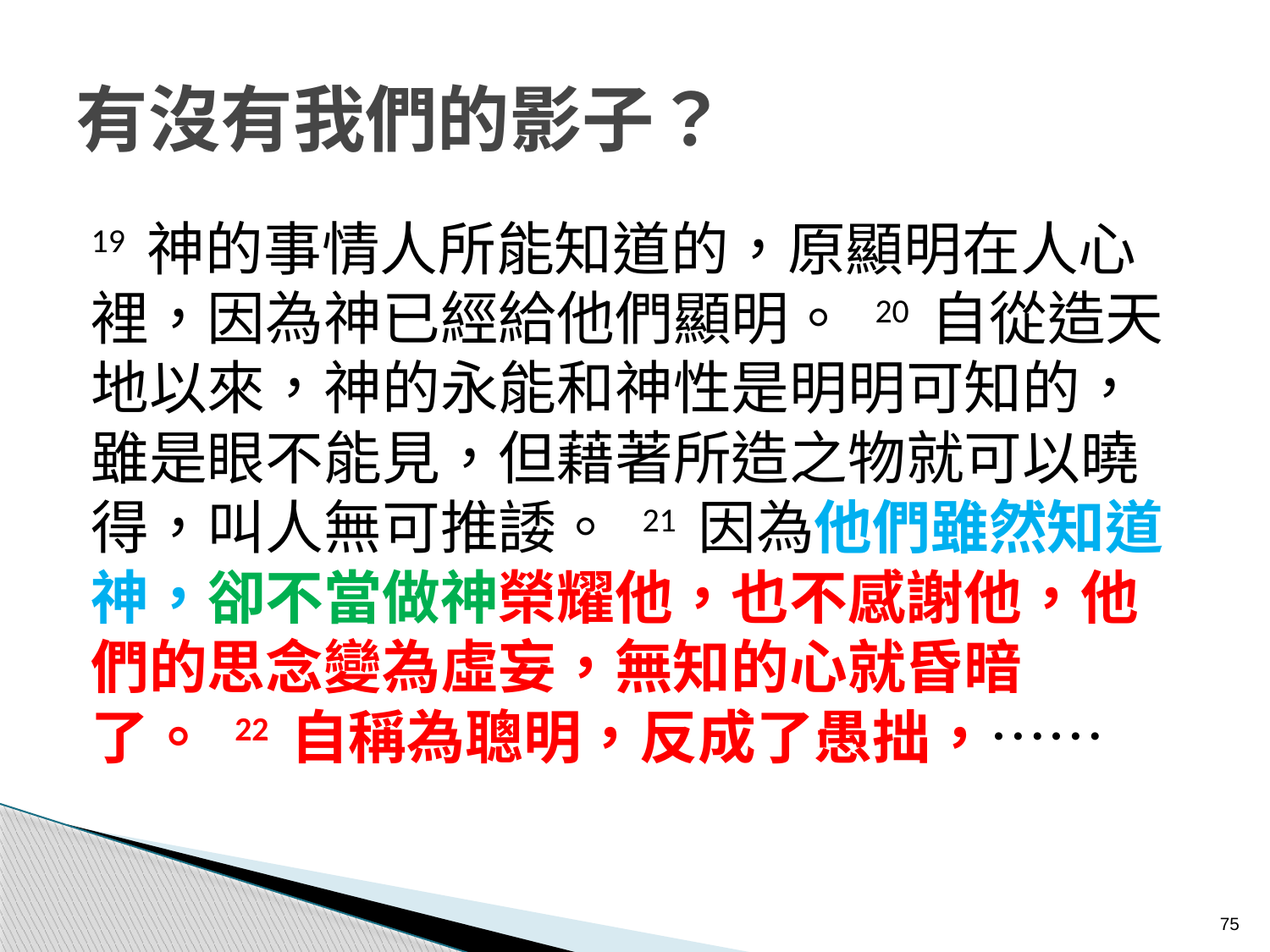

# 有沒有我們的影子？
19 神的事情人所能知道的，原顯明在人心裡，因為神已經給他們顯明。 20 自從造天地以來，神的永能和神性是明明可知的，雖是眼不能見，但藉著所造之物就可以曉得，叫人無可推諉。 21 因為他們雖然知道神，卻不當做神榮耀他，也不感謝他，他們的思念變為虛妄，無知的心就昏暗了。 22 自稱為聰明，反成了愚拙，……
75